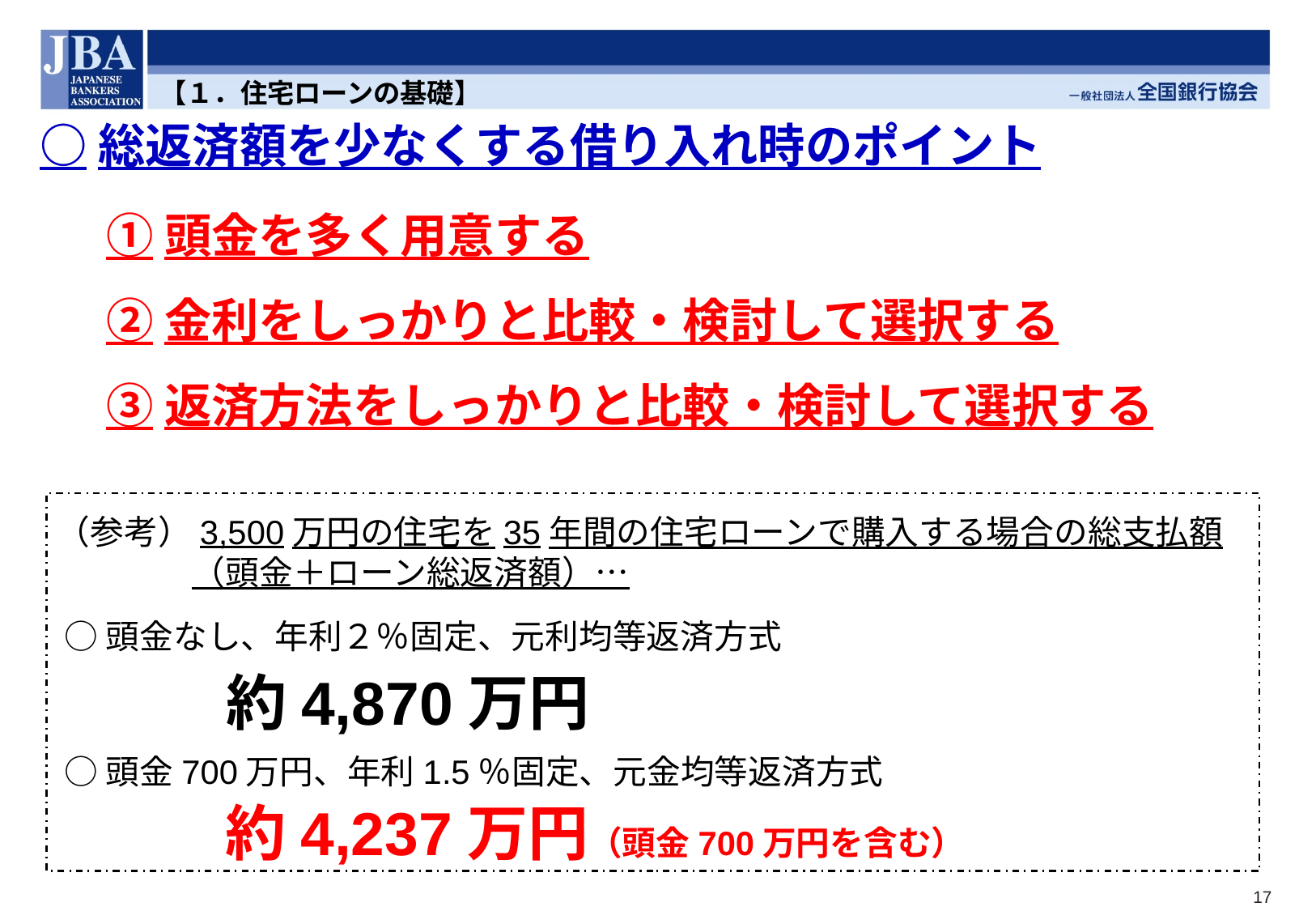

【１．住宅ローンの基礎】
○総返済額を少なくする借り入れ時のポイント
①頭金を多く用意する
②金利をしっかりと比較・検討して選択する
③返済方法をしっかりと比較・検討して選択する

（参考）3,500万円の住宅を35年間の住宅ローンで購入する場合の総支払額
　　　　（頭金＋ローン総返済額）…
○頭金なし、年利２％固定、元利均等返済方式
約4,870万円
○頭金700万円、年利1.5％固定、元金均等返済方式
約4,237万円（頭金700万円を含む）